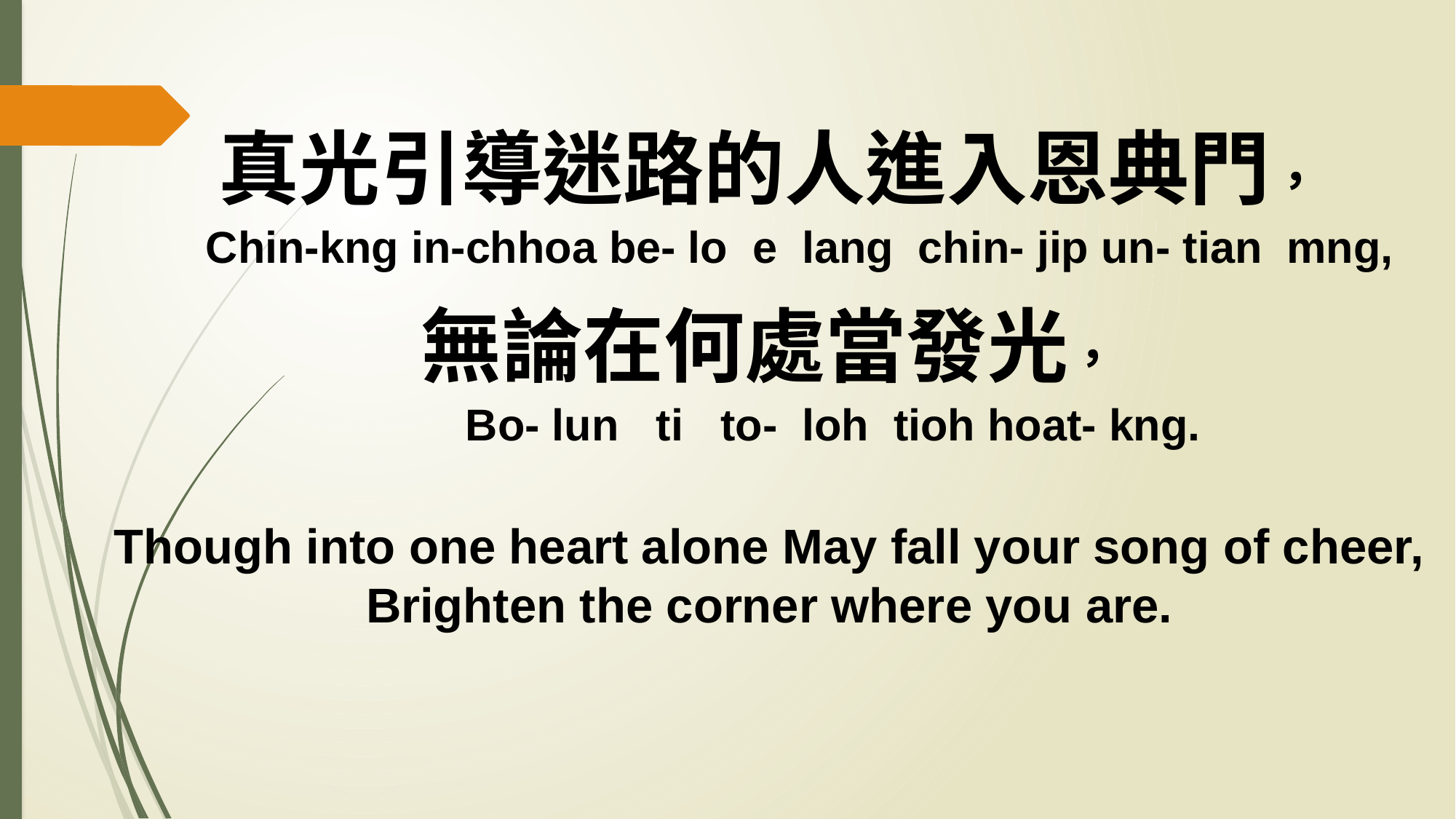

真光引導迷路的人進入恩典門，
         Chin-kng in-chhoa be- lo  e  lang  chin- jip un- tian  mng,

無論在何處當發光，
                              Bo- lun   ti   to-  loh  tioh hoat- kng.

Though into one heart alone May fall your song of cheer,
Brighten the corner where you are.